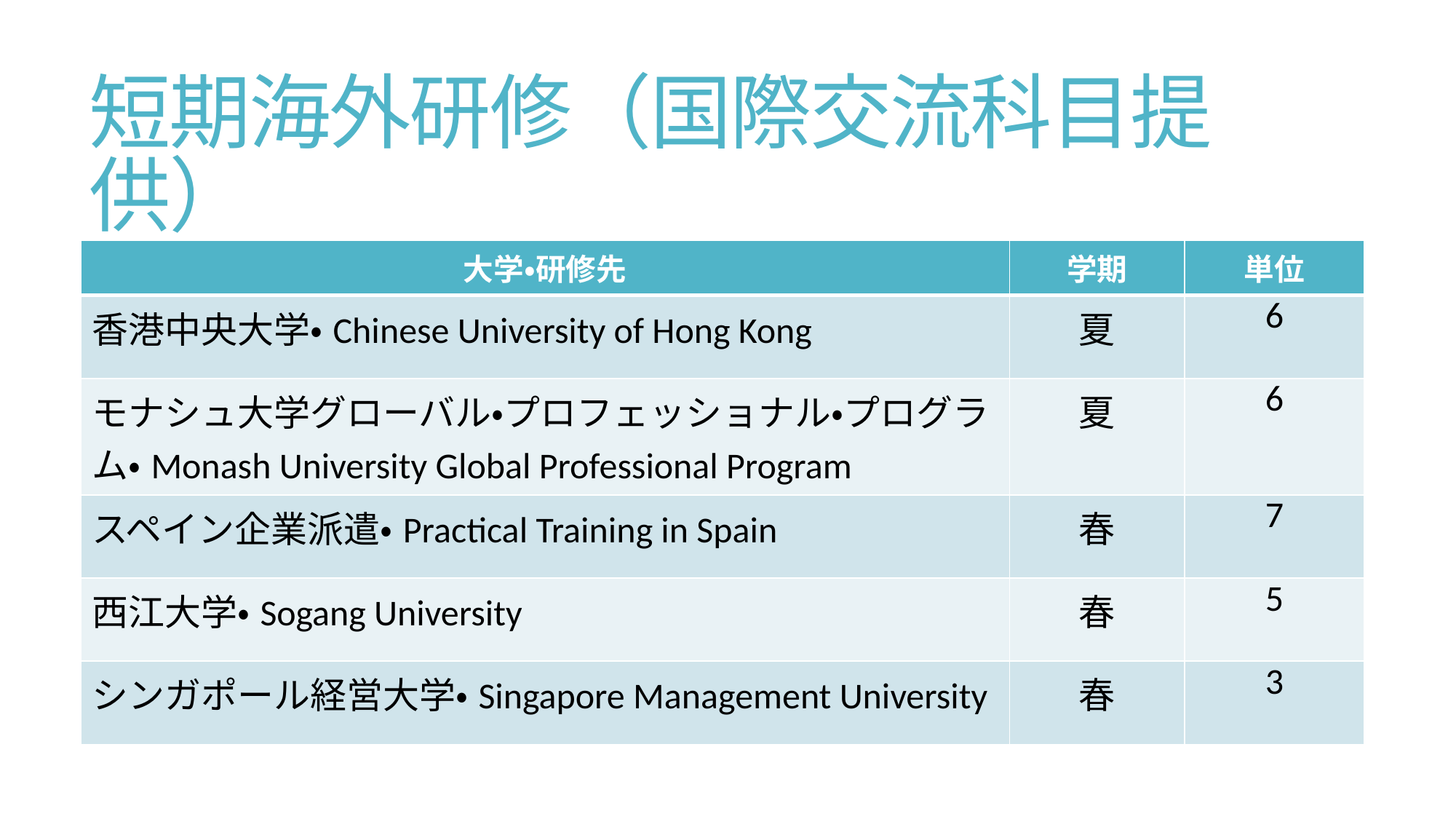

# 短期海外研修（国際交流科目提供）
| 大学・研修先 | 学期 | 単位 |
| --- | --- | --- |
| 香港中央大学・Chinese University of Hong Kong | 夏 | 6 |
| モナシュ大学グローバル・プロフェッショナル・プログラム・Monash University Global Professional Program | 夏 | 6 |
| スペイン企業派遣・Practical Training in Spain | 春 | 7 |
| 西江大学・Sogang University | 春 | 5 |
| シンガポール経営大学・Singapore Management University | 春 | 3 |